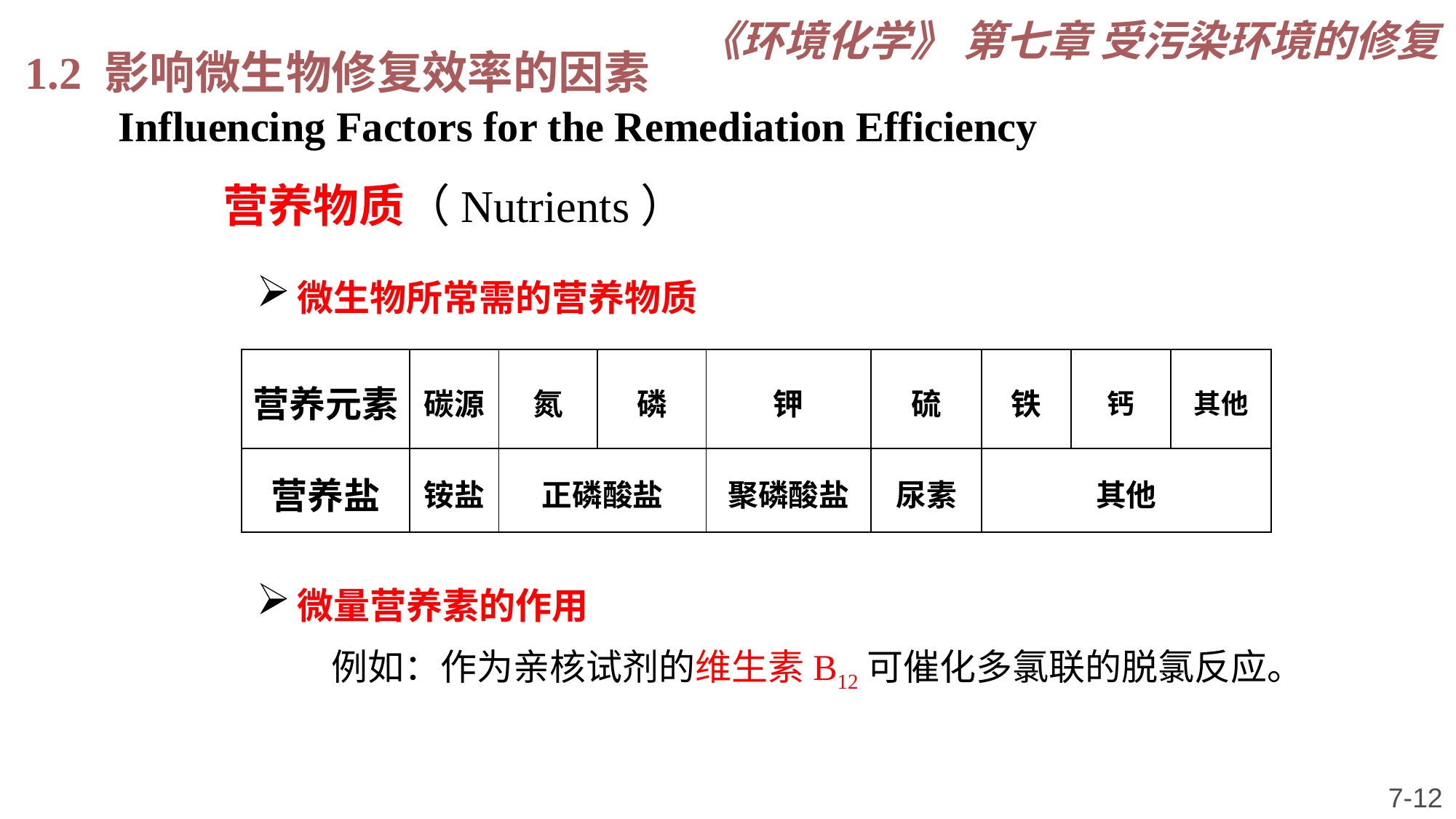

《环境化学》 第七章 受污染环境的修复
1.2 影响微生物修复效率的因素
Influencing Factors for the Remediation Efficiency
营养物质（Nutrients）
微生物所常需的营养物质
| 营养元素 | 碳源 | 氮 | 磷 | 钾 | 硫 | 铁 | 钙 | 其他 |
| --- | --- | --- | --- | --- | --- | --- | --- | --- |
| 营养盐 | 铵盐 | 正磷酸盐 |  | 聚磷酸盐 | 尿素 | 其他 |  |  |
微量营养素的作用
例如：作为亲核试剂的维生素B12可催化多氯联的脱氯反应。
7-12